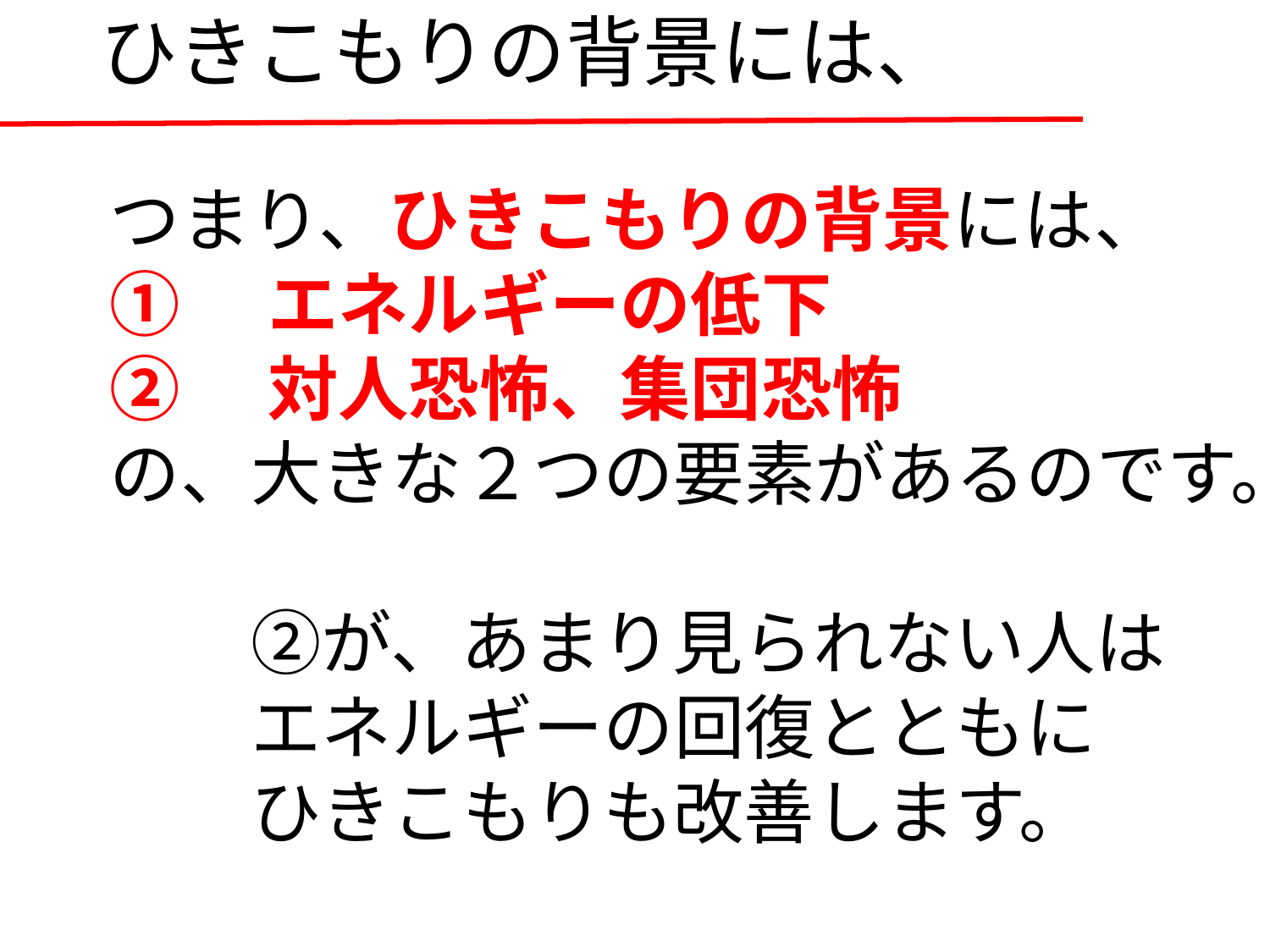

# ひきこもりの背景には、
つまり、ひきこもりの背景には、
①　エネルギーの低下
②　対人恐怖、集団恐怖
の、大きな２つの要素があるのです。

　　②が、あまり見られない人は
　　エネルギーの回復とともに
　　ひきこもりも改善します。